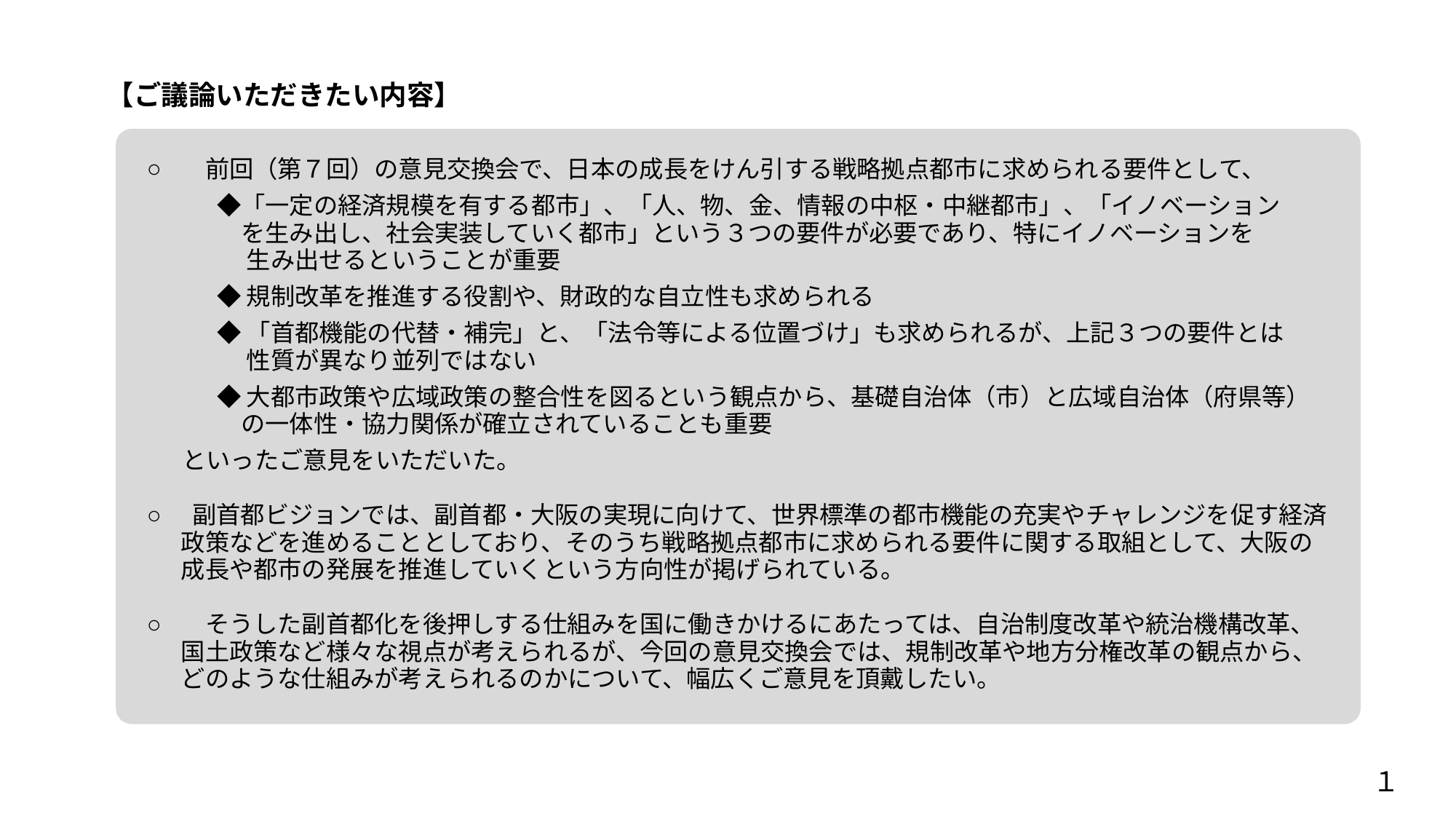

【ご議論いただきたい内容】

　前回（第７回）の意見交換会で、日本の成長をけん引する戦略拠点都市に求められる要件として、
　　◆「一定の経済規模を有する都市」、「人、物、金、情報の中枢・中継都市」、「イノベーション
　　　を生み出し、社会実装していく都市」という３つの要件が必要であり、特にイノベーションを
　　　 生み出せるということが重要
　　◆ 規制改革を推進する役割や、財政的な自立性も求められる
　　◆ 「首都機能の代替・補完」と、「法令等による位置づけ」も求められるが、上記３つの要件とは
　　　 性質が異なり並列ではない
　　◆ 大都市政策や広域政策の整合性を図るという観点から、基礎自治体（市）と広域自治体（府県等）
　　　の一体性・協力関係が確立されていることも重要
 　といったご意見をいただいた。

 副首都ビジョンでは、副首都・大阪の実現に向けて、世界標準の都市機能の充実やチャレンジを促す経済政策などを進めることとしており、そのうち戦略拠点都市に求められる要件に関する取組として、大阪の成長や都市の発展を推進していくという方向性が掲げられている。

　そうした副首都化を後押しする仕組みを国に働きかけるにあたっては、自治制度改革や統治機構改革、国土政策など様々な視点が考えられるが、今回の意見交換会では、規制改革や地方分権改革の観点から、どのような仕組みが考えられるのかについて、幅広くご意見を頂戴したい。
１